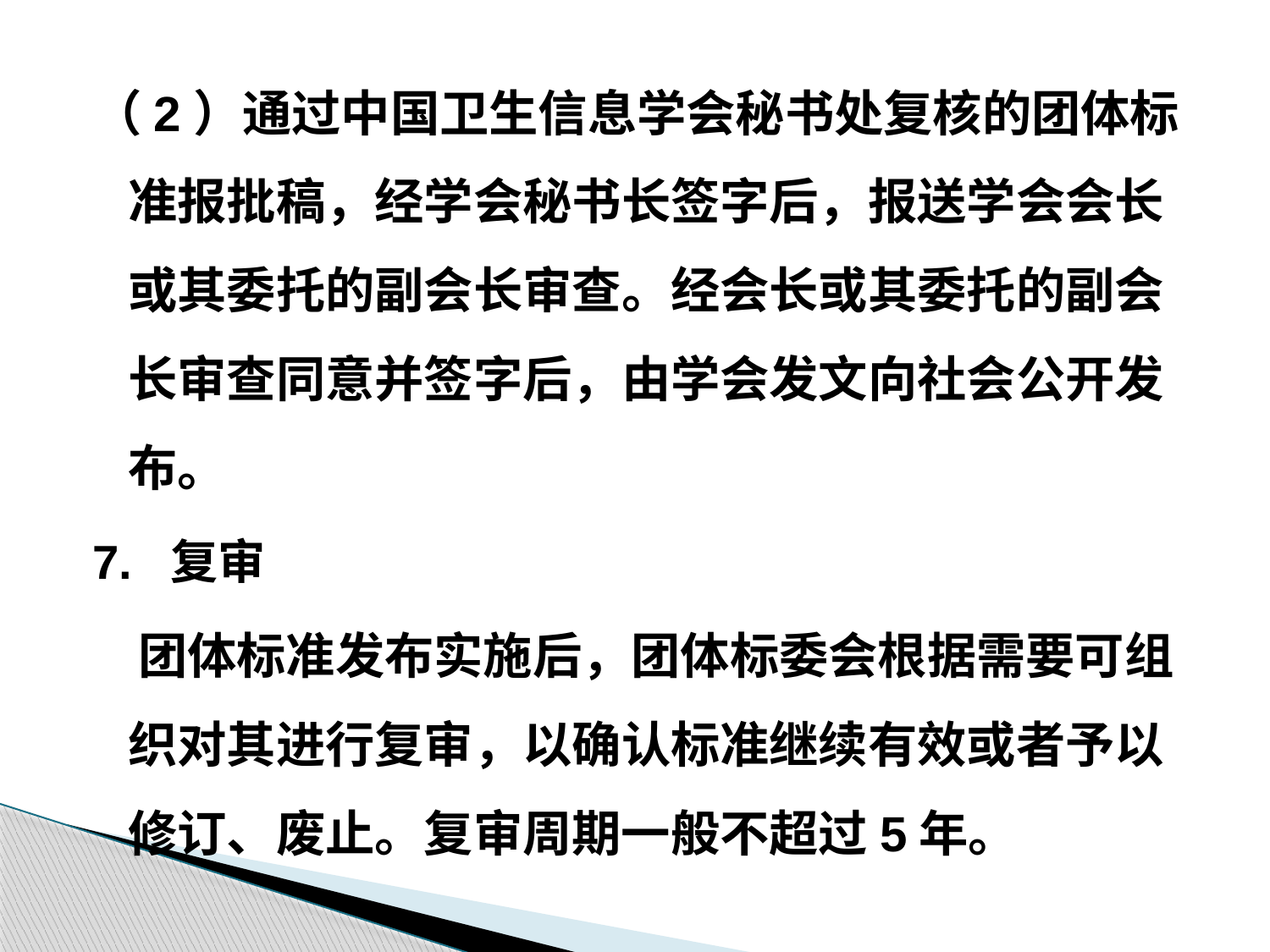

（2）通过中国卫生信息学会秘书处复核的团体标准报批稿，经学会秘书长签字后，报送学会会长或其委托的副会长审查。经会长或其委托的副会长审查同意并签字后，由学会发文向社会公开发布。
7.  复审
   团体标准发布实施后，团体标委会根据需要可组织对其进行复审，以确认标准继续有效或者予以修订、废止。复审周期一般不超过5年。